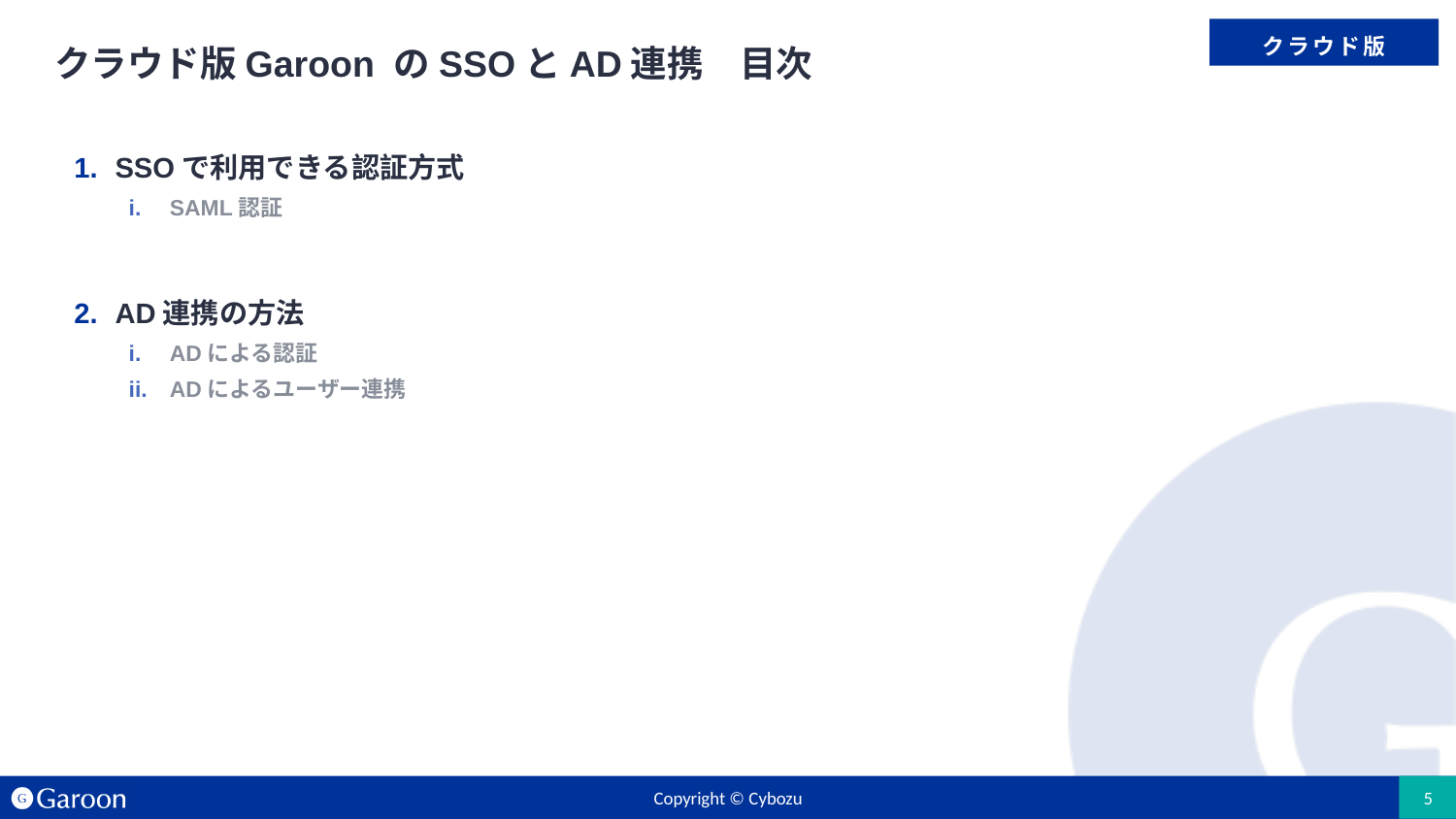

クラウド版
# クラウド版Garoon のSSOとAD連携　目次

SSOで利用できる認証方式
SAML認証

AD連携の方法
ADによる認証
ADによるユーザー連携